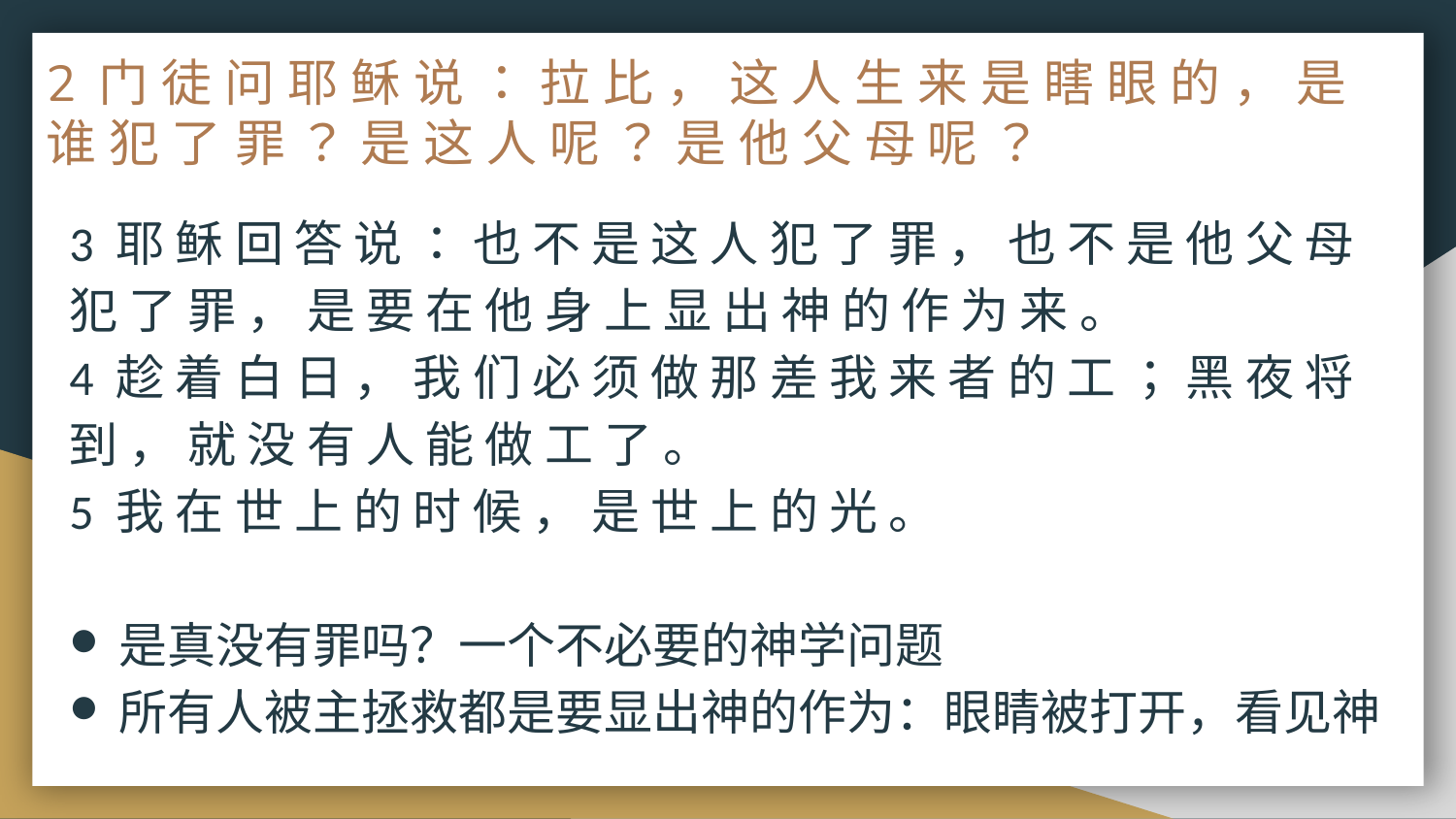

# 2 门 徒 问 耶 稣 说 ： 拉 比 ， 这 人 生 来 是 瞎 眼 的 ， 是 谁 犯 了 罪 ？ 是 这 人 呢 ？ 是 他 父 母 呢 ？
3 耶 稣 回 答 说 ： 也 不 是 这 人 犯 了 罪 ， 也 不 是 他 父 母 犯 了 罪 ， 是 要 在 他 身 上 显 出 神 的 作 为 来 。
4 趁 着 白 日 ， 我 们 必 须 做 那 差 我 来 者 的 工 ； 黑 夜 将 到 ， 就 没 有 人 能 做 工 了 。
5 我 在 世 上 的 时 候 ， 是 世 上 的 光 。

是真没有罪吗？一个不必要的神学问题
所有人被主拯救都是要显出神的作为：眼睛被打开，看见神